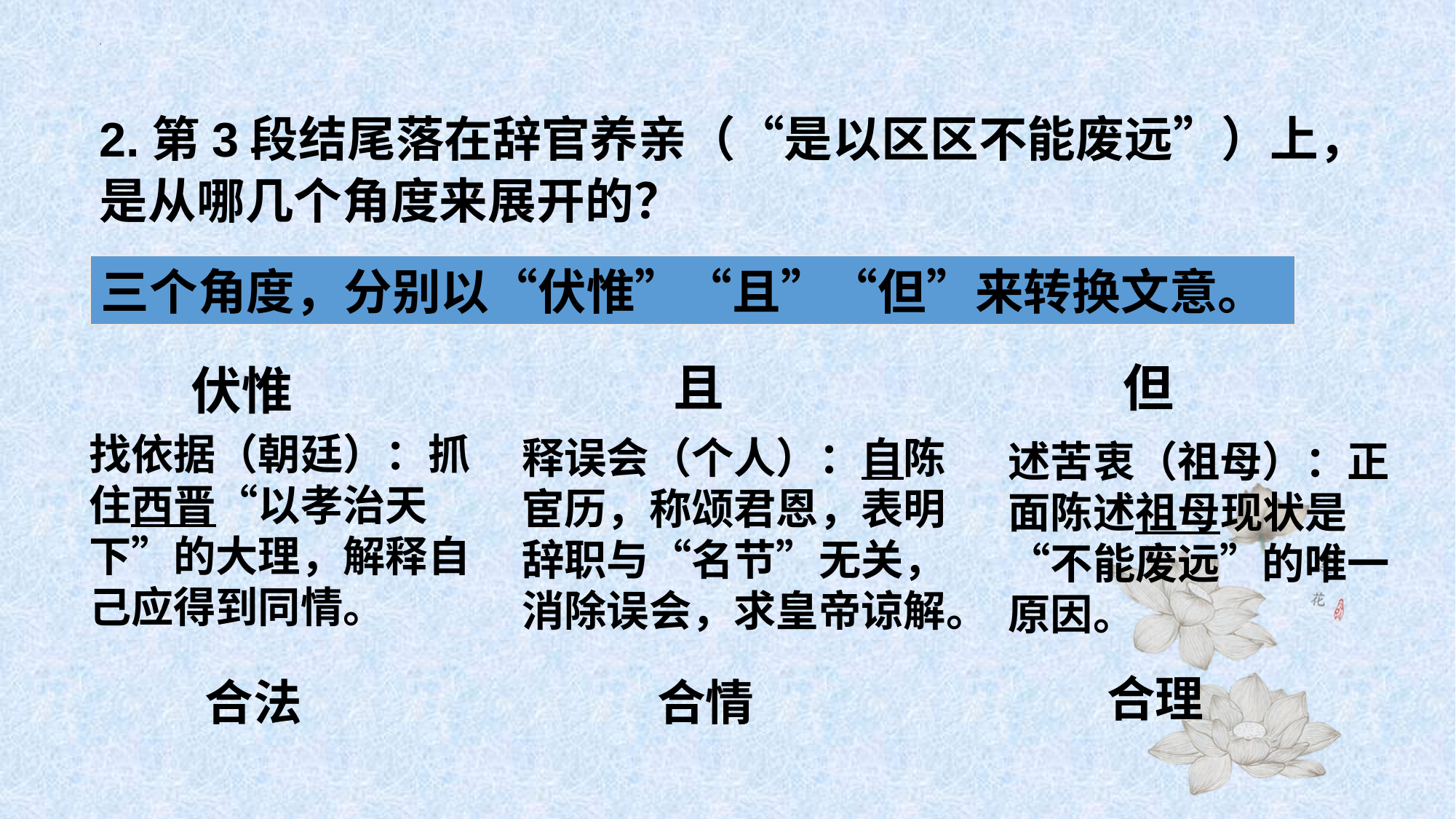

2.第3段结尾落在辞官养亲（“是以区区不能废远”）上，是从哪几个角度来展开的？
三个角度，分别以“伏惟”“且”“但”来转换文意。
且
但
伏惟
找依据（朝廷）：抓住西晋“以孝治天下”的大理，解释自己应得到同情。
释误会（个人）：自陈宦历，称颂君恩，表明辞职与“名节”无关，消除误会，求皇帝谅解。
述苦衷（祖母）：正面陈述祖母现状是“不能废远”的唯一原因。
合理
合法
合情